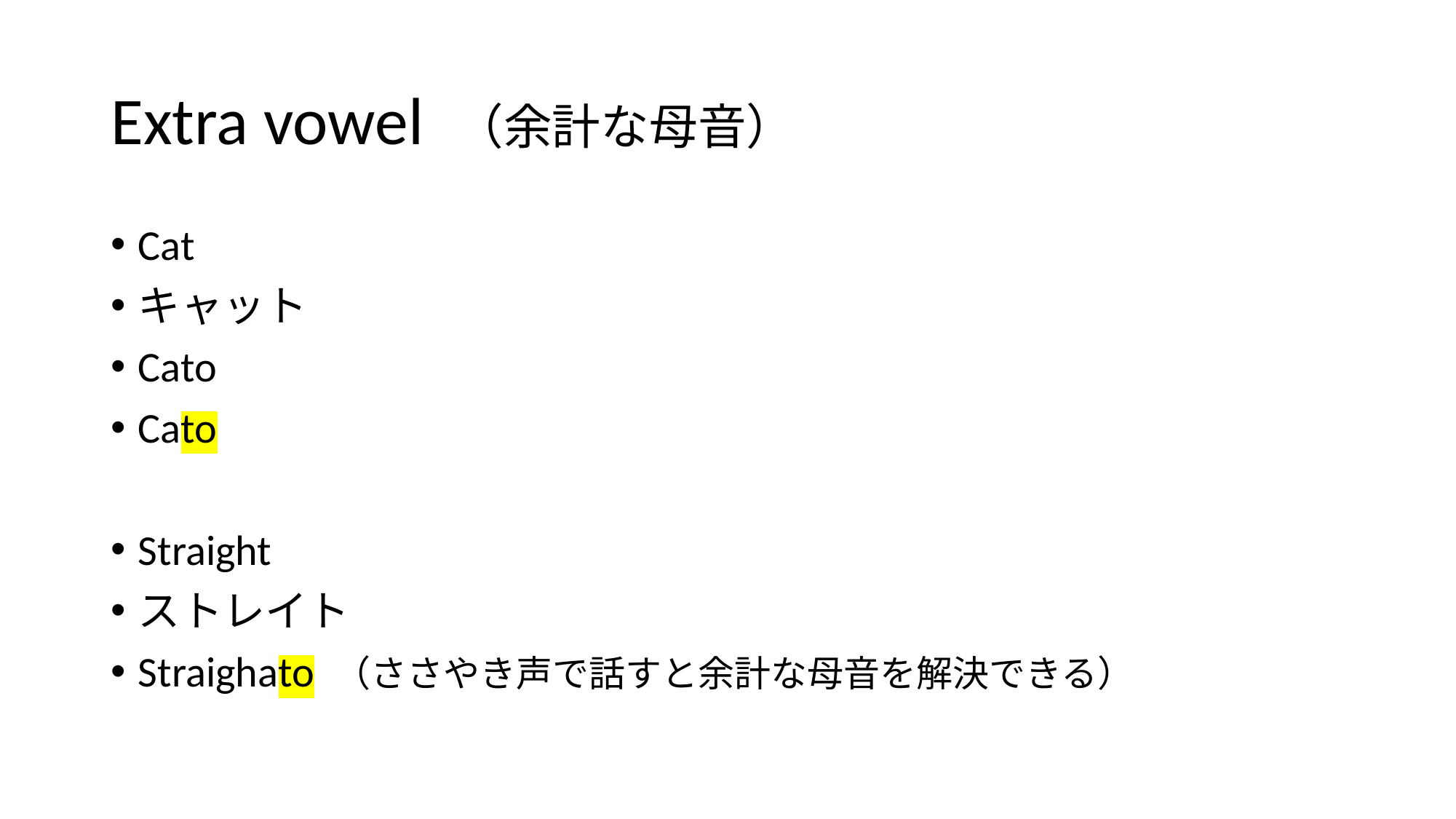

# Extra vowel （余計な母音）
Cat
キャット
Cato
Cato

Straight
ストレイト
Straighato （ささやき声で話すと余計な母音を解決できる）